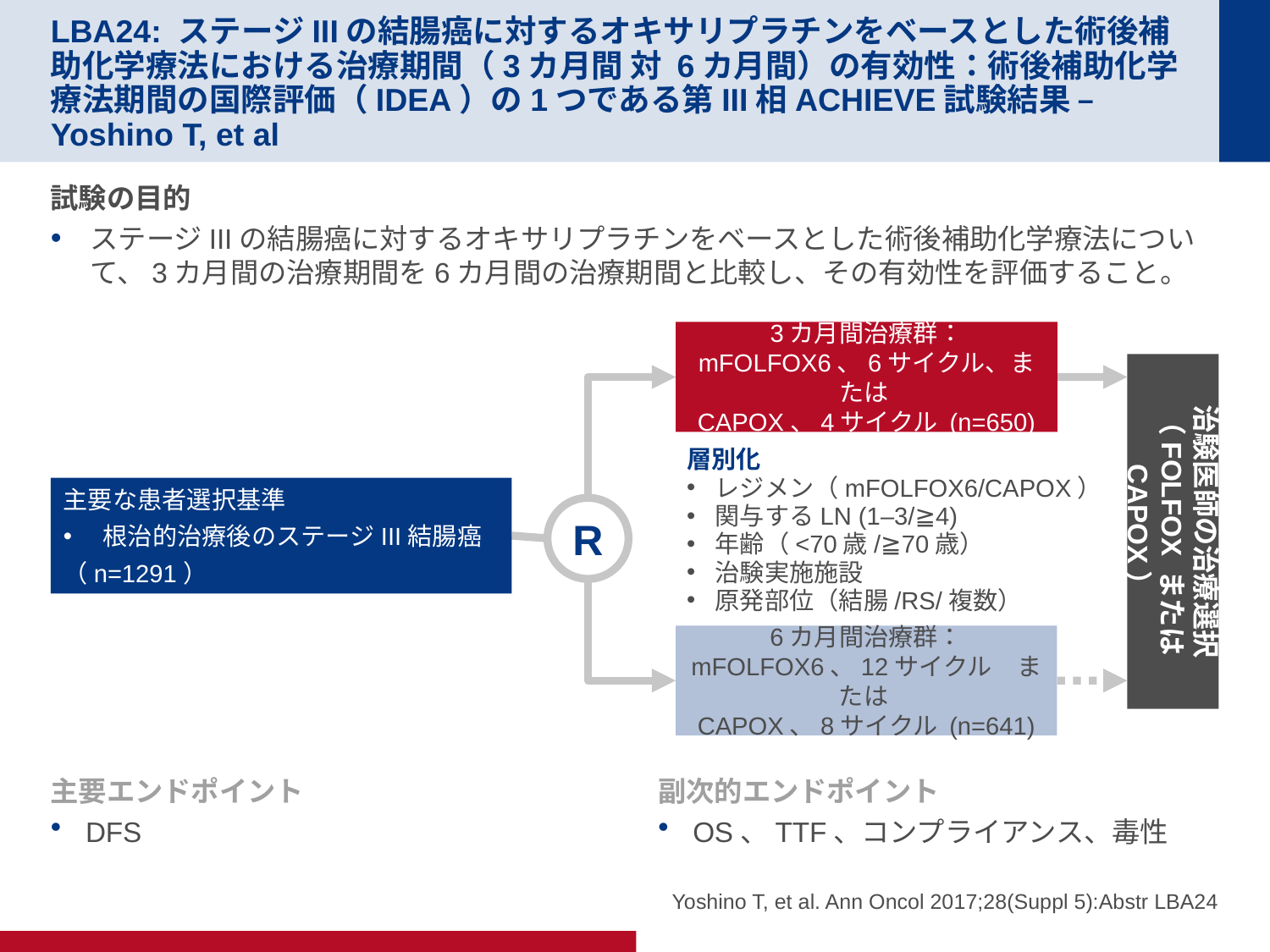

# LBA24: ステージIIIの結腸癌に対するオキサリプラチンをベースとした術後補助化学療法における治療期間（3カ月間 対 6カ月間）の有効性：術後補助化学療法期間の国際評価（IDEA）の1つである第III相ACHIEVE試験結果 – Yoshino T, et al
試験の目的
ステージIIIの結腸癌に対するオキサリプラチンをベースとした術後補助化学療法について、3カ月間の治療期間を6カ月間の治療期間と比較し、その有効性を評価すること。
3カ月間治療群：
mFOLFOX6、6サイクル、または
CAPOX、4サイクル (n=650)
治験医師の治療選択
（FOLFOX または CAPOX）
層別化
レジメン（mFOLFOX6/CAPOX）
関与するLN (1–3/≧4)
年齢（<70歳/≧70歳）
治験実施施設
原発部位（結腸/RS/複数）
主要な患者選択基準
根治的治療後のステージIII結腸癌
（n=1291）
R
6カ月間治療群：
mFOLFOX6、12サイクル　または
CAPOX、8サイクル (n=641)
主要エンドポイント
DFS

副次的エンドポイント
OS、TTF、コンプライアンス、毒性
Yoshino T, et al. Ann Oncol 2017;28(Suppl 5):Abstr LBA24